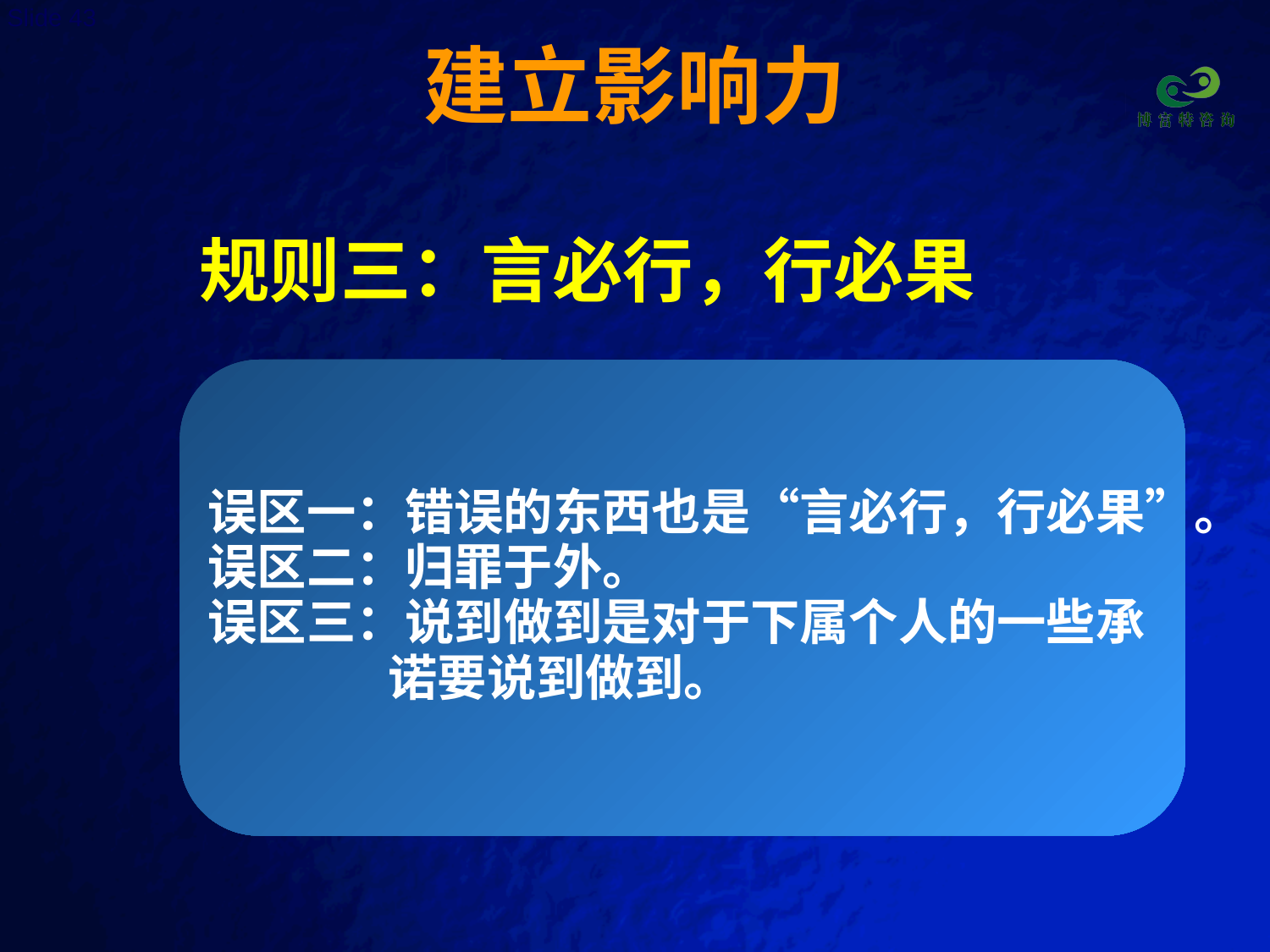

# 建立影响力
规则三：言必行，行必果

误区一：错误的东西也是“言必行，行必果”。
误区二：归罪于外。
误区三：说到做到是对于下属个人的一些承
               诺要说到做到。